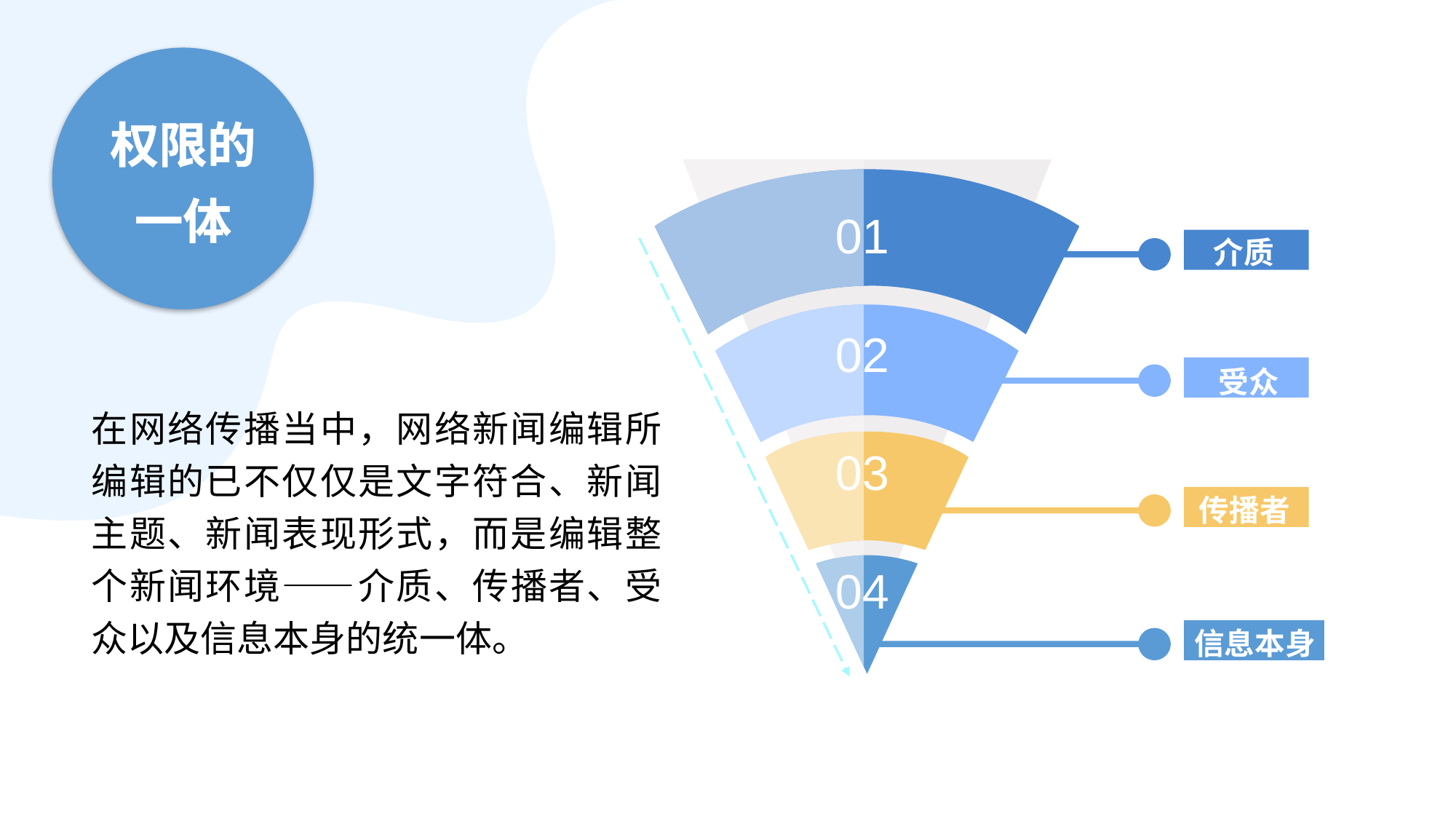

权限的
一体

01
介质

02

受众

在网络传播当中，网络新闻编辑所编辑的已不仅仅是文字符合、新闻主题、新闻表现形式，而是编辑整个新闻环境——介质、传播者、受众以及信息本身的统一体。

03
传播者

04
信息本身